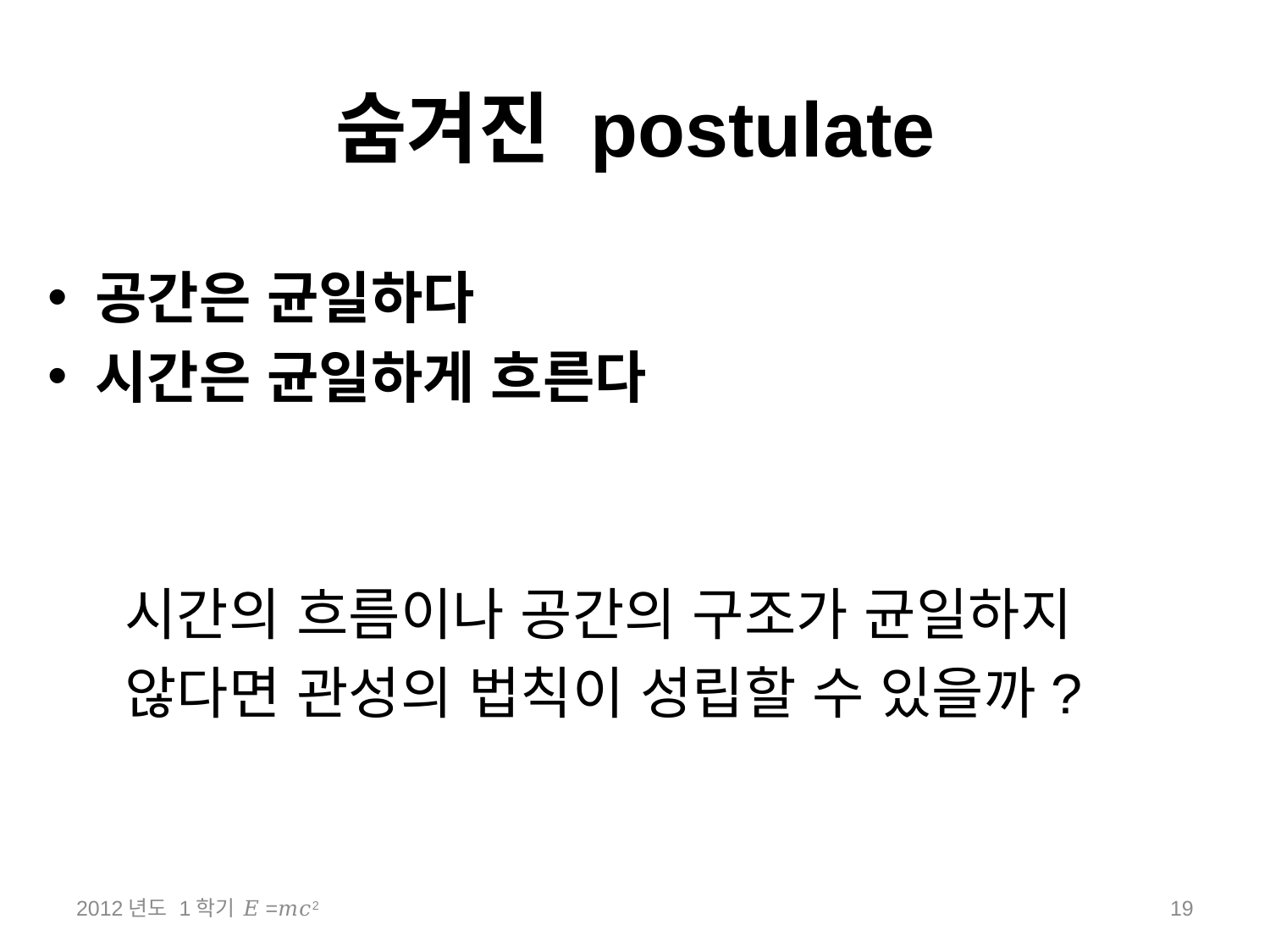

숨겨진 postulate
공간은 균일하다
시간은 균일하게 흐른다

    시간의 흐름이나 공간의 구조가 균일하지
    않다면 관성의 법칙이 성립할 수 있을까?
2012년도 1학기 𝐸=𝑚𝑐2
19